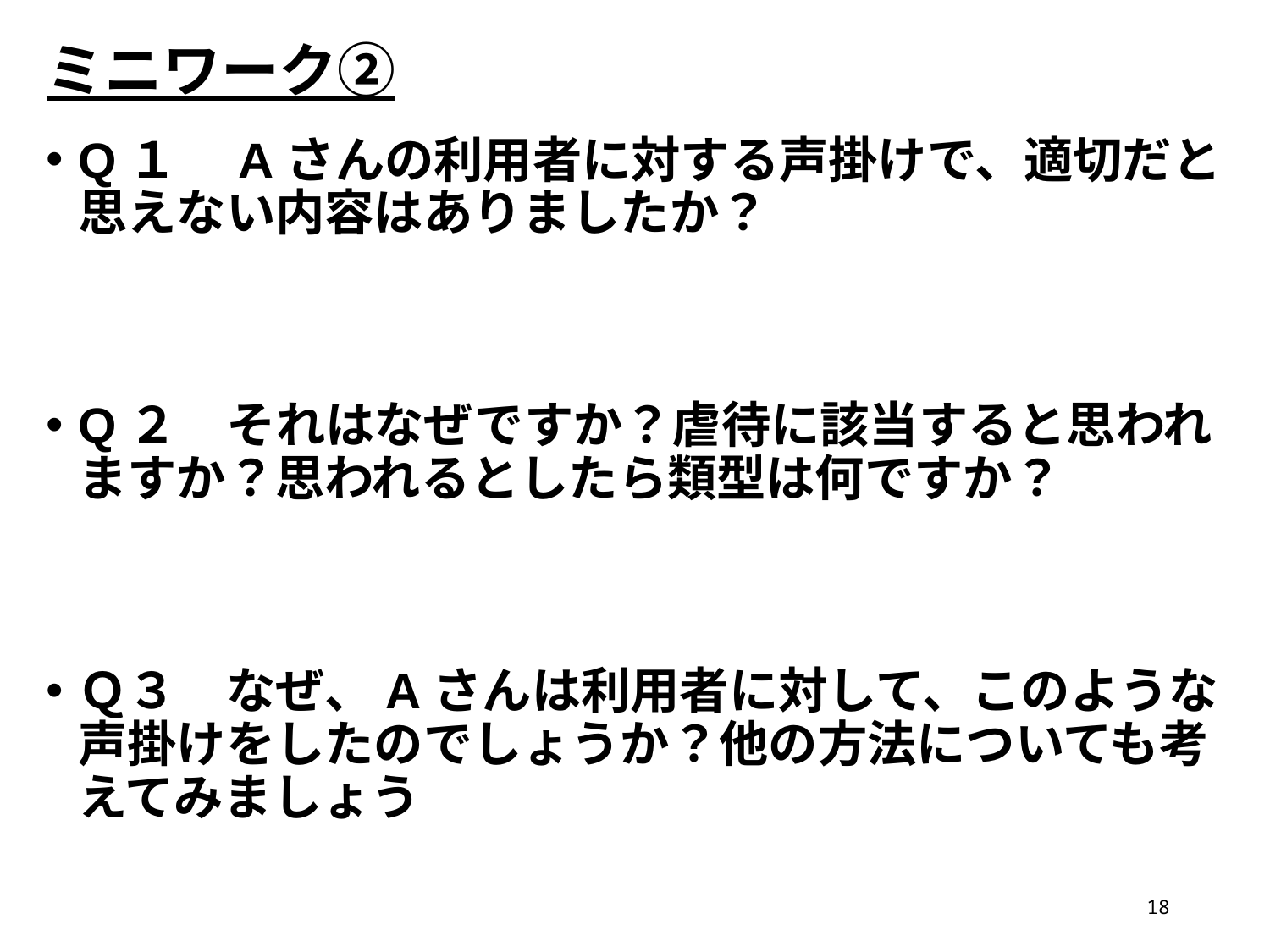

# ミニワーク②
Q１　Aさんの利用者に対する声掛けで、適切だと思えない内容はありましたか？

Q２　それはなぜですか？虐待に該当すると思われますか？思われるとしたら類型は何ですか？

Ｑ３　なぜ、Aさんは利用者に対して、このような声掛けをしたのでしょうか？他の方法についても考えてみましょう
18